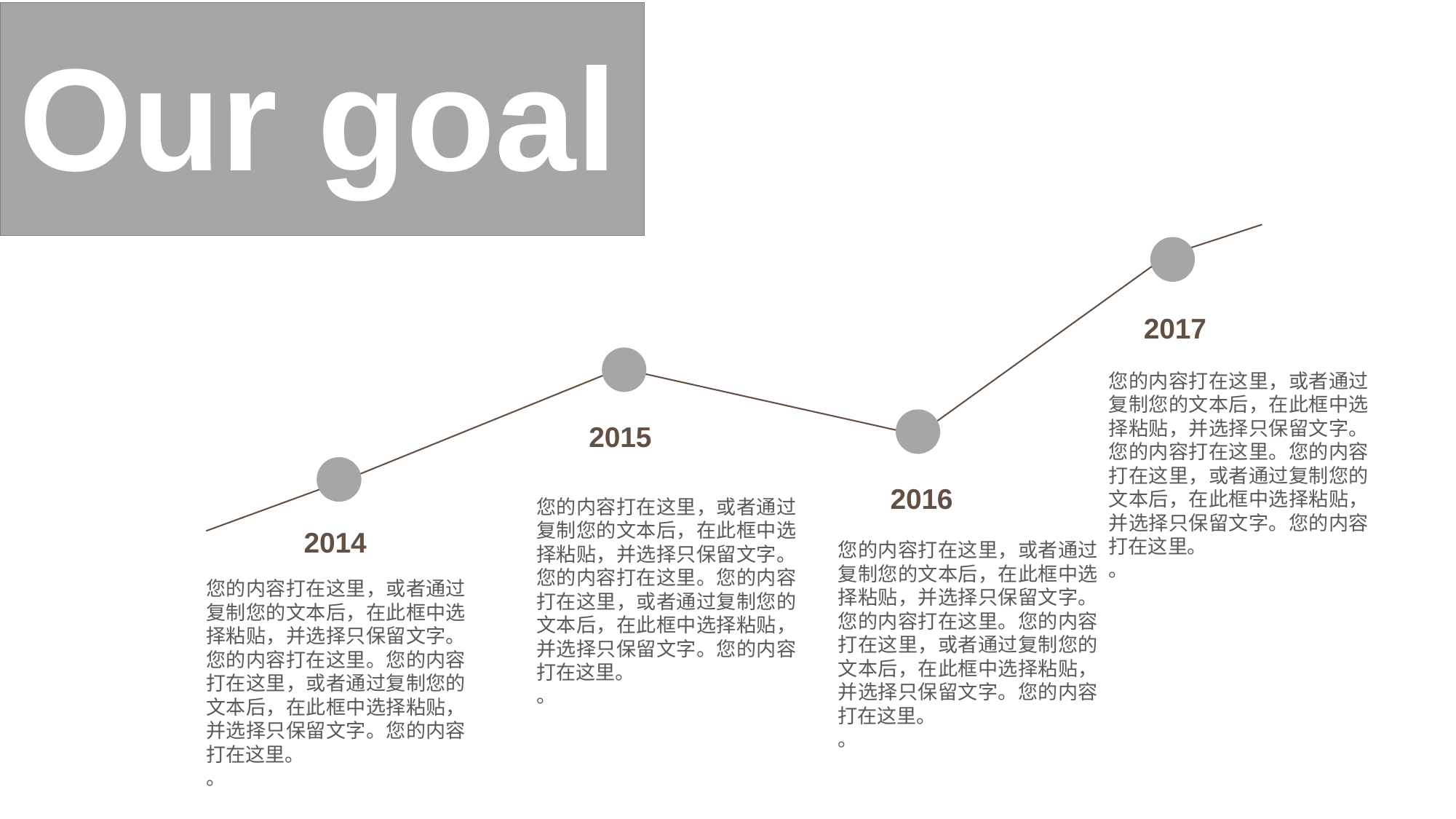

Our goal

2017

您的内容打在这里，或者通过复制您的文本后，在此框中选择粘贴，并选择只保留文字。您的内容打在这里。您的内容打在这里，或者通过复制您的文本后，在此框中选择粘贴，并选择只保留文字。您的内容打在这里。
。

2015

2016
您的内容打在这里，或者通过复制您的文本后，在此框中选择粘贴，并选择只保留文字。您的内容打在这里。您的内容打在这里，或者通过复制您的文本后，在此框中选择粘贴，并选择只保留文字。您的内容打在这里。
。
2014
您的内容打在这里，或者通过复制您的文本后，在此框中选择粘贴，并选择只保留文字。您的内容打在这里。您的内容打在这里，或者通过复制您的文本后，在此框中选择粘贴，并选择只保留文字。您的内容打在这里。
。
您的内容打在这里，或者通过复制您的文本后，在此框中选择粘贴，并选择只保留文字。您的内容打在这里。您的内容打在这里，或者通过复制您的文本后，在此框中选择粘贴，并选择只保留文字。您的内容打在这里。
。